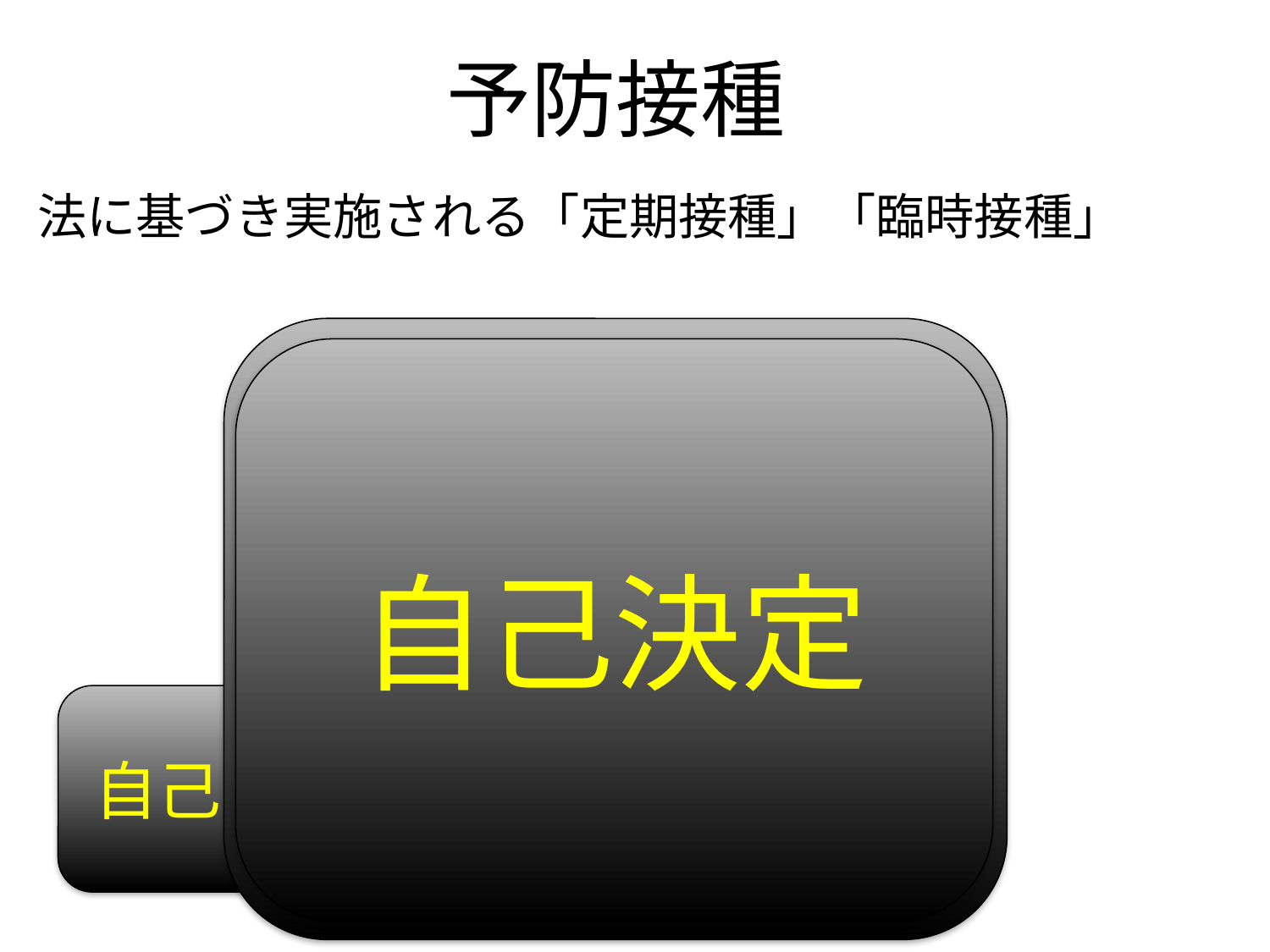

予防接種

法に基づき実施される「定期接種」「臨時接種」
接種義務
勧　奨
自己決定
自己決定